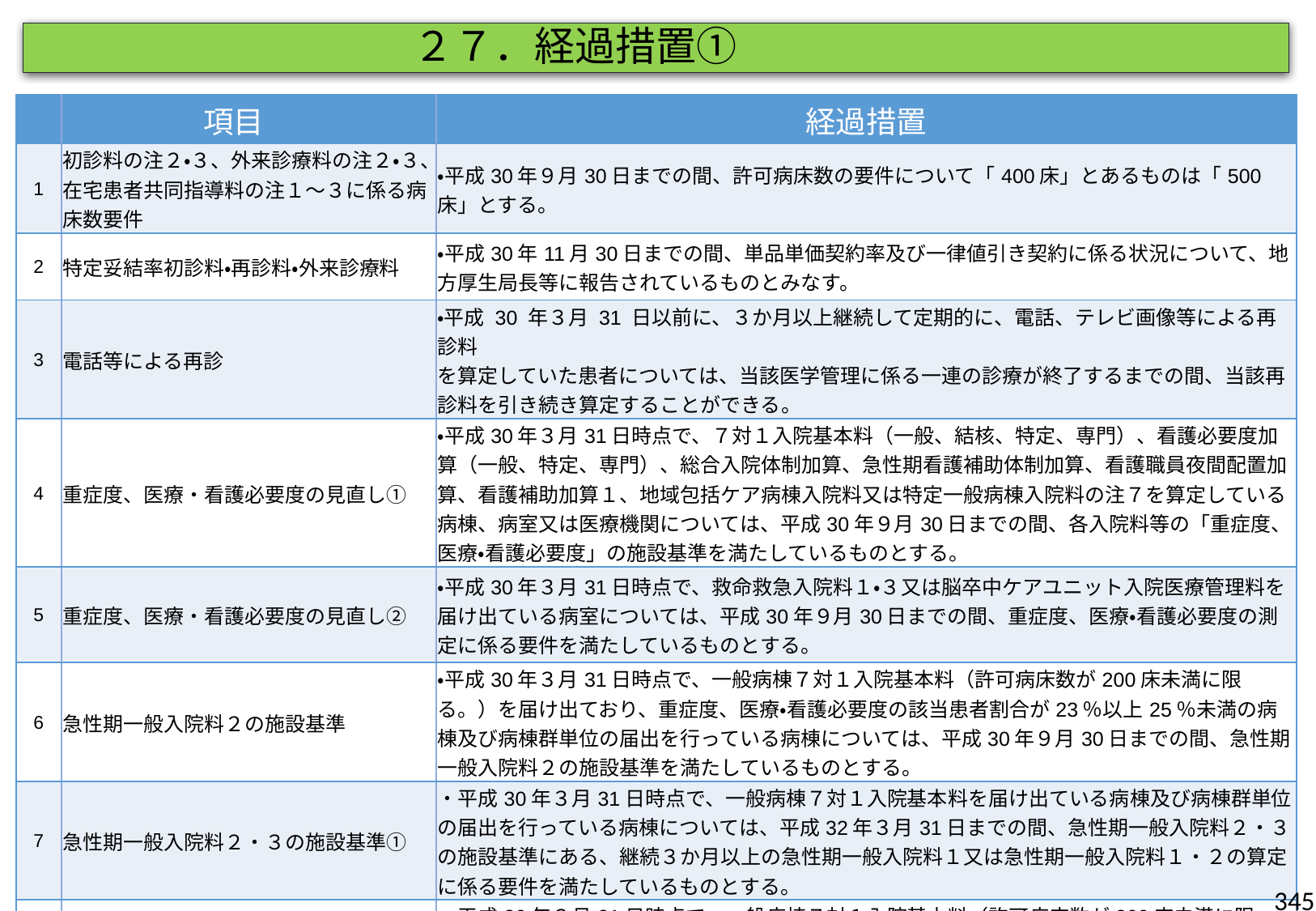

２７．経過措置①
|  | 項目 | 経過措置 |
| --- | --- | --- |
| 1 | 初診料の注２・３、外来診療料の注２・３、在宅患者共同指導料の注１～３に係る病床数要件 | ・平成30年９月30日までの間、許可病床数の要件について「400床」とあるものは「500床」とする。 |
| 2 | 特定妥結率初診料・再診料・外来診療料 | ・平成30年11月30日までの間、単品単価契約率及び一律値引き契約に係る状況について、地方厚生局長等に報告されているものとみなす。 |
| 3 | 電話等による再診 | ・平成 30 年３月 31 日以前に、３か月以上継続して定期的に、電話、テレビ画像等による再診料 を算定していた患者については、当該医学管理に係る一連の診療が終了するまでの間、当該再診料を引き続き算定することができる。 |
| 4 | 重症度、医療・看護必要度の見直し① | ・平成30年３月31日時点で、７対１入院基本料（一般、結核、特定、専門）、看護必要度加算（一般、特定、専門）、総合入院体制加算、急性期看護補助体制加算、看護職員夜間配置加算、看護補助加算１、地域包括ケア病棟入院料又は特定一般病棟入院料の注７を算定している病棟、病室又は医療機関については、平成30年９月30日までの間、各入院料等の「重症度、医療・看護必要度」の施設基準を満たしているものとする。 |
| 5 | 重症度、医療・看護必要度の見直し② | ・平成30年３月31日時点で、救命救急入院料１・３又は脳卒中ケアユニット入院医療管理料を届け出ている病室については、平成30年９月30日までの間、重症度、医療・看護必要度の測定に係る要件を満たしているものとする。 |
| 6 | 急性期一般入院料２の施設基準 | ・平成30年３月31日時点で、一般病棟７対１入院基本料（許可病床数が200床未満に限る。）を届け出ており、重症度、医療・看護必要度の該当患者割合が23％以上25％未満の病棟及び病棟群単位の届出を行っている病棟については、平成30年９月30日までの間、急性期一般入院料２の施設基準を満たしているものとする。 |
| 7 | 急性期一般入院料２・３の施設基準① | ・平成30年３月31日時点で、一般病棟７対１入院基本料を届け出ている病棟及び病棟群単位の届出を行っている病棟については、平成32年３月31日までの間、急性期一般入院料２・３の施設基準にある、継続３か月以上の急性期一般入院料１又は急性期一般入院料１・２の算定に係る要件を満たしているものとする。 |
| 8 | 急性期一般入院料２・３の施設基準② | ・平成30年３月31日時点で、一般病棟７対１入院基本料（許可病床数が200床未満に限る。）を届け出ている病棟については、平成32年３月31日までの間、急性期一般入院料２・３の重症度、医療・看護必要度Ⅱの該当患者割合の要件について、それぞれ22％・21％（Ⅰの場合は27％・26％）とする。 |
345